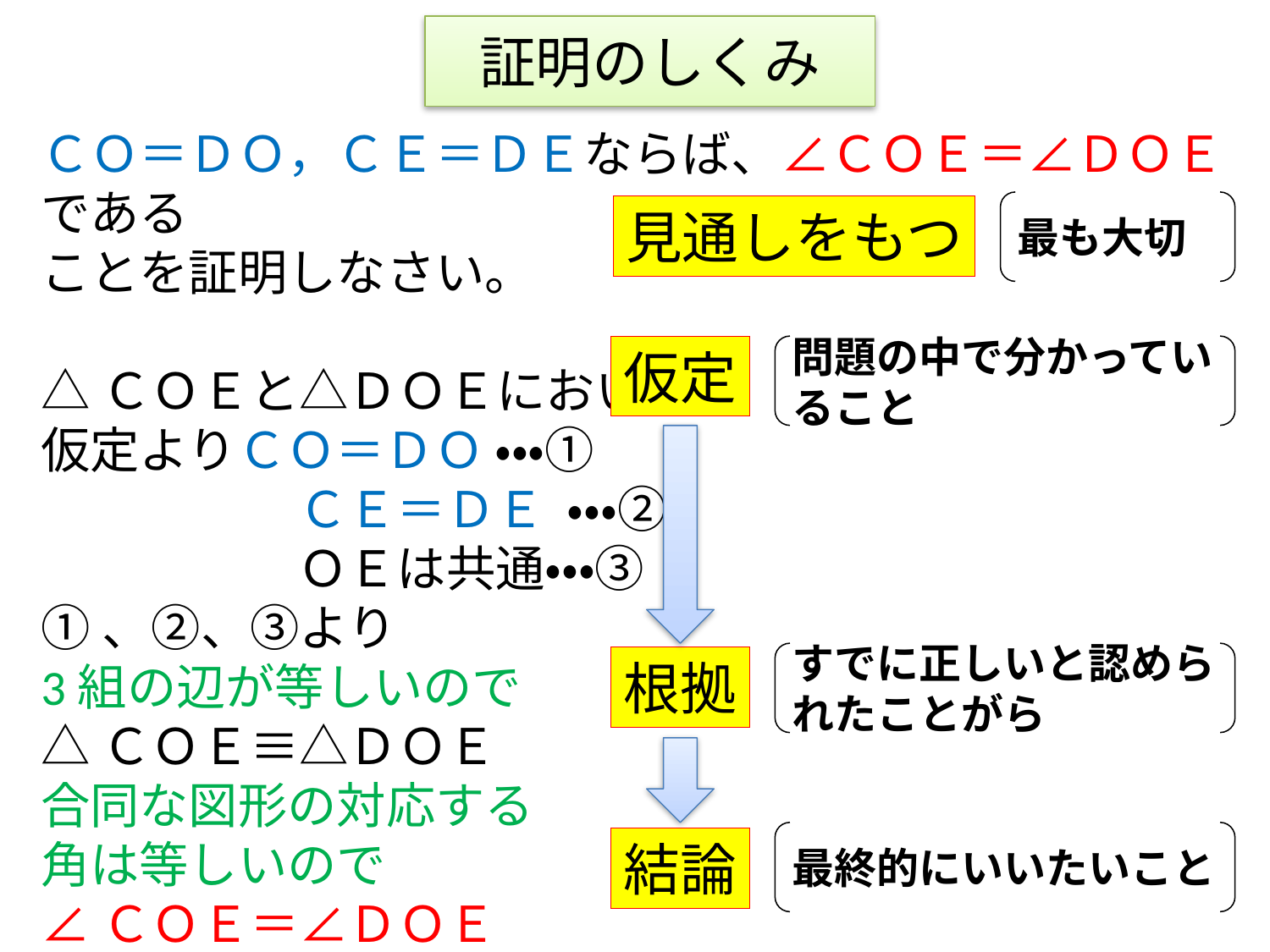

# 証明のしくみ
ＣＯ＝ＤＯ，ＣＥ＝ＤＥならば、∠ＣＯＥ＝∠ＤＯＥである
ことを証明しなさい。

△ＣＯＥと△ＤＯＥにおいて
仮定よりＣＯ＝ＤＯ ・・・①
　　　　　 ＣＥ＝ＤＥ  ・・・②
　　　　　 ＯＥは共通・・・③
①、②、③より
3組の辺が等しいので
△ＣＯＥ≡△ＤＯＥ
合同な図形の対応する
角は等しいので
∠ＣＯＥ＝∠ＤＯＥ
最も大切
見通しをもつ
仮定
問題の中で分かっていること

すでに正しいと認められたことがら
根拠

最終的にいいたいこと
結論